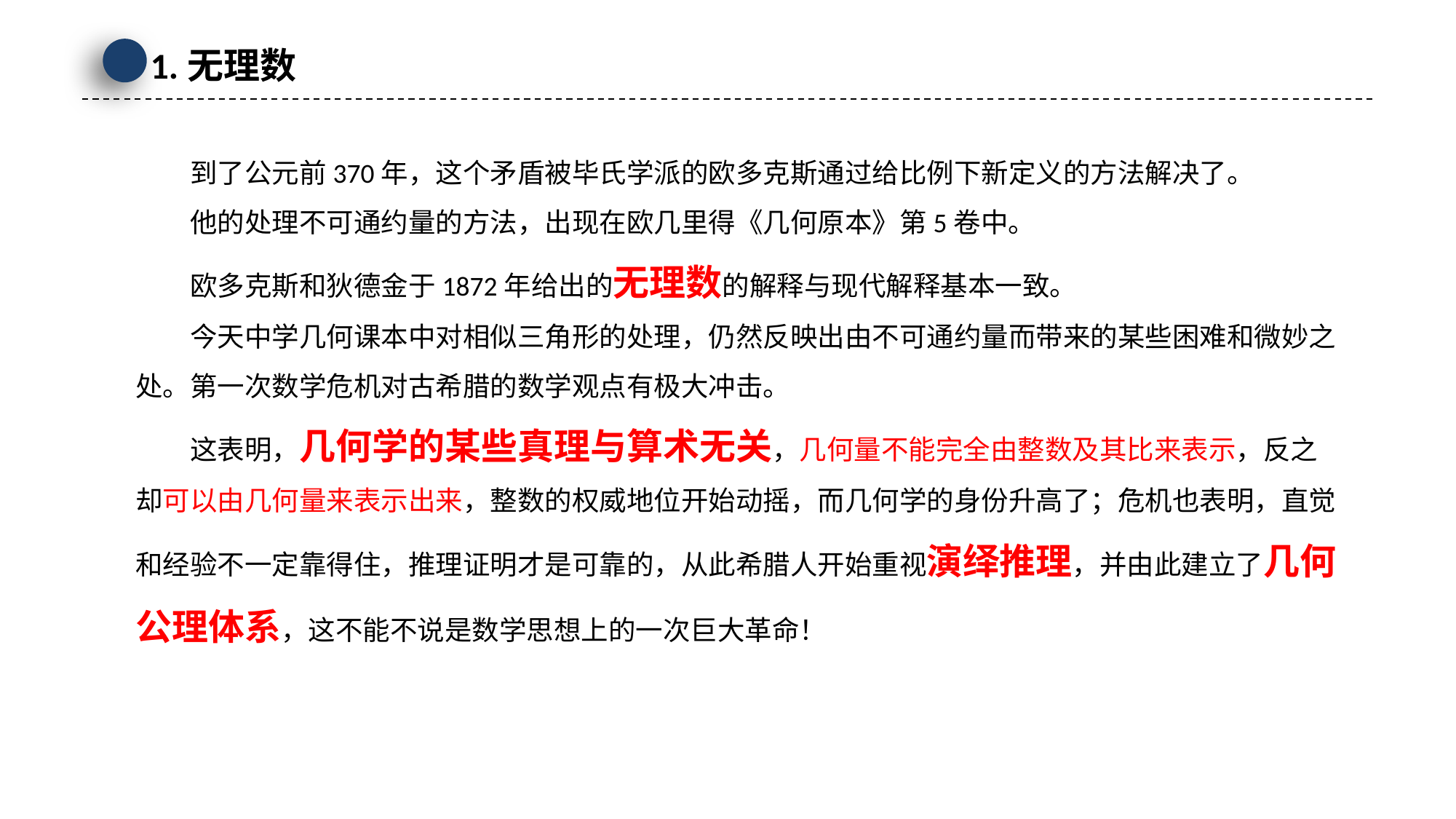

1.无理数
到了公元前370年，这个矛盾被毕氏学派的欧多克斯通过给比例下新定义的方法解决了。
他的处理不可通约量的方法，出现在欧几里得《几何原本》第5卷中。
欧多克斯和狄德金于1872年给出的无理数的解释与现代解释基本一致。
今天中学几何课本中对相似三角形的处理，仍然反映出由不可通约量而带来的某些困难和微妙之处。第一次数学危机对古希腊的数学观点有极大冲击。
这表明，几何学的某些真理与算术无关，几何量不能完全由整数及其比来表示，反之却可以由几何量来表示出来，整数的权威地位开始动摇，而几何学的身份升高了；危机也表明，直觉和经验不一定靠得住，推理证明才是可靠的，从此希腊人开始重视演绎推理，并由此建立了几何公理体系，这不能不说是数学思想上的一次巨大革命！